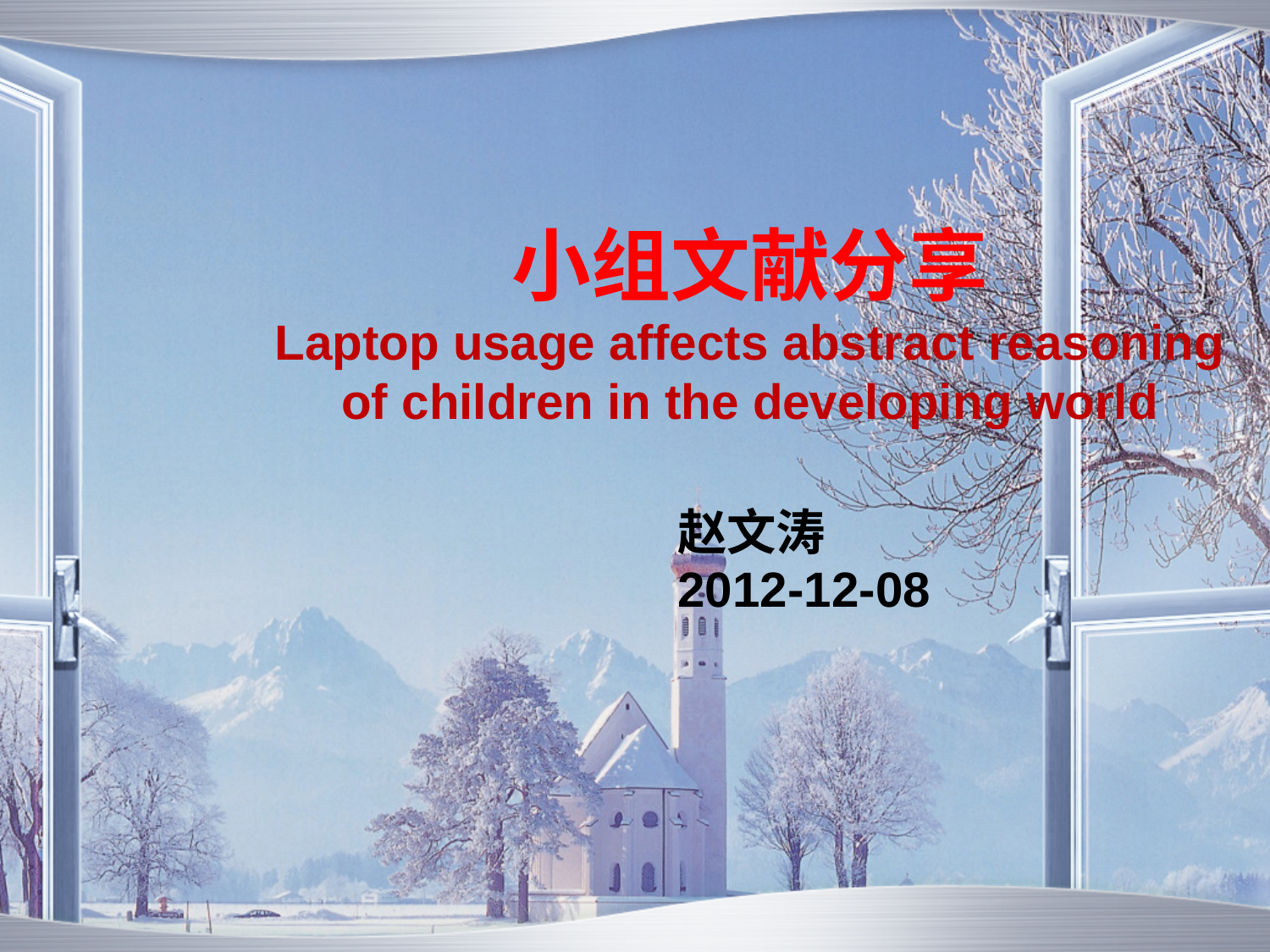

# 小组文献分享 Laptop usage affects abstract reasoning of children in the developing world
赵文涛
2012-12-08